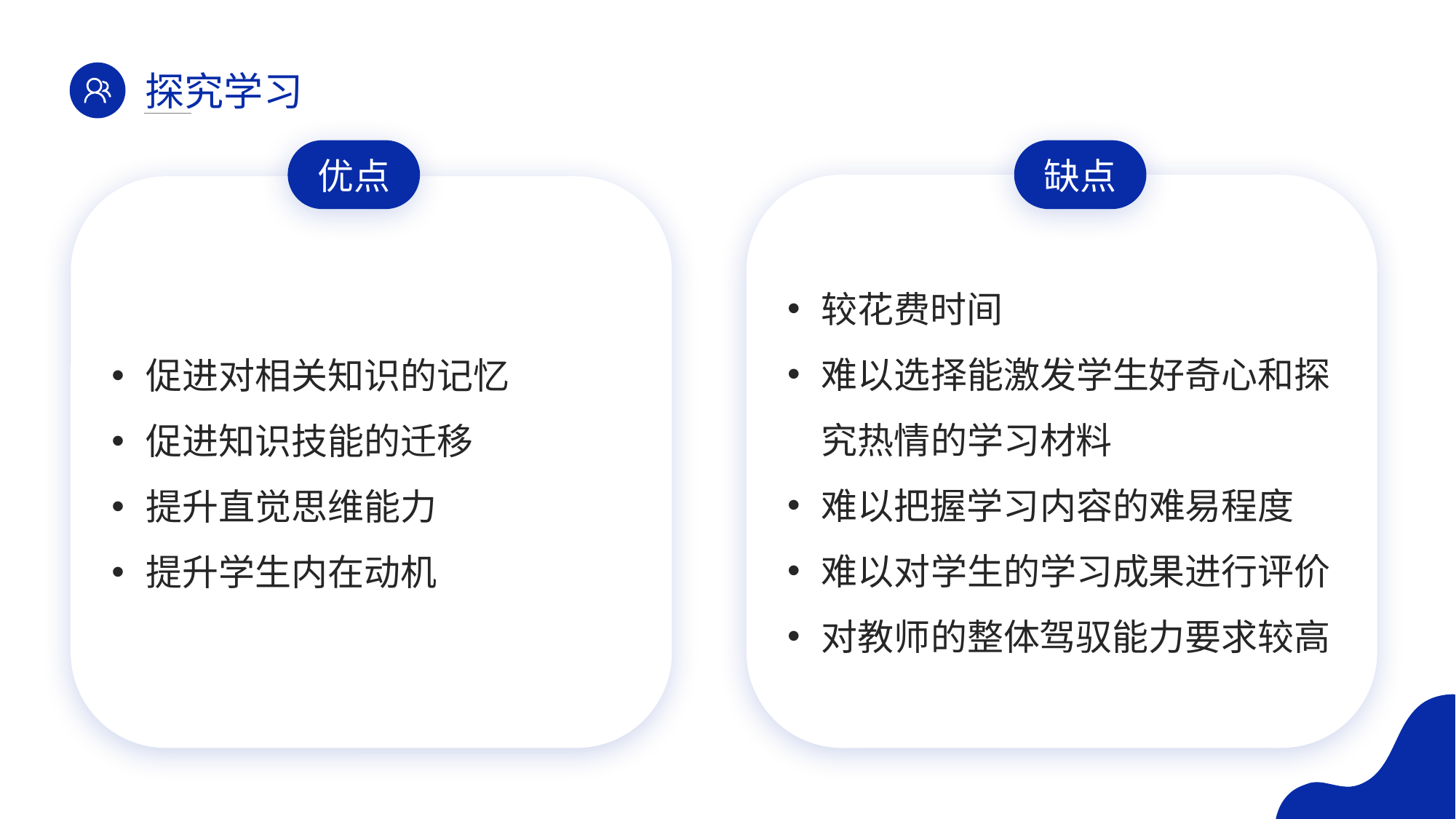

探究学习
优点
缺点
较花费时间
难以选择能激发学生好奇心和探究热情的学习材料
难以把握学习内容的难易程度
难以对学生的学习成果进行评价
对教师的整体驾驭能力要求较高
促进对相关知识的记忆
促进知识技能的迁移
提升直觉思维能力
提升学生内在动机